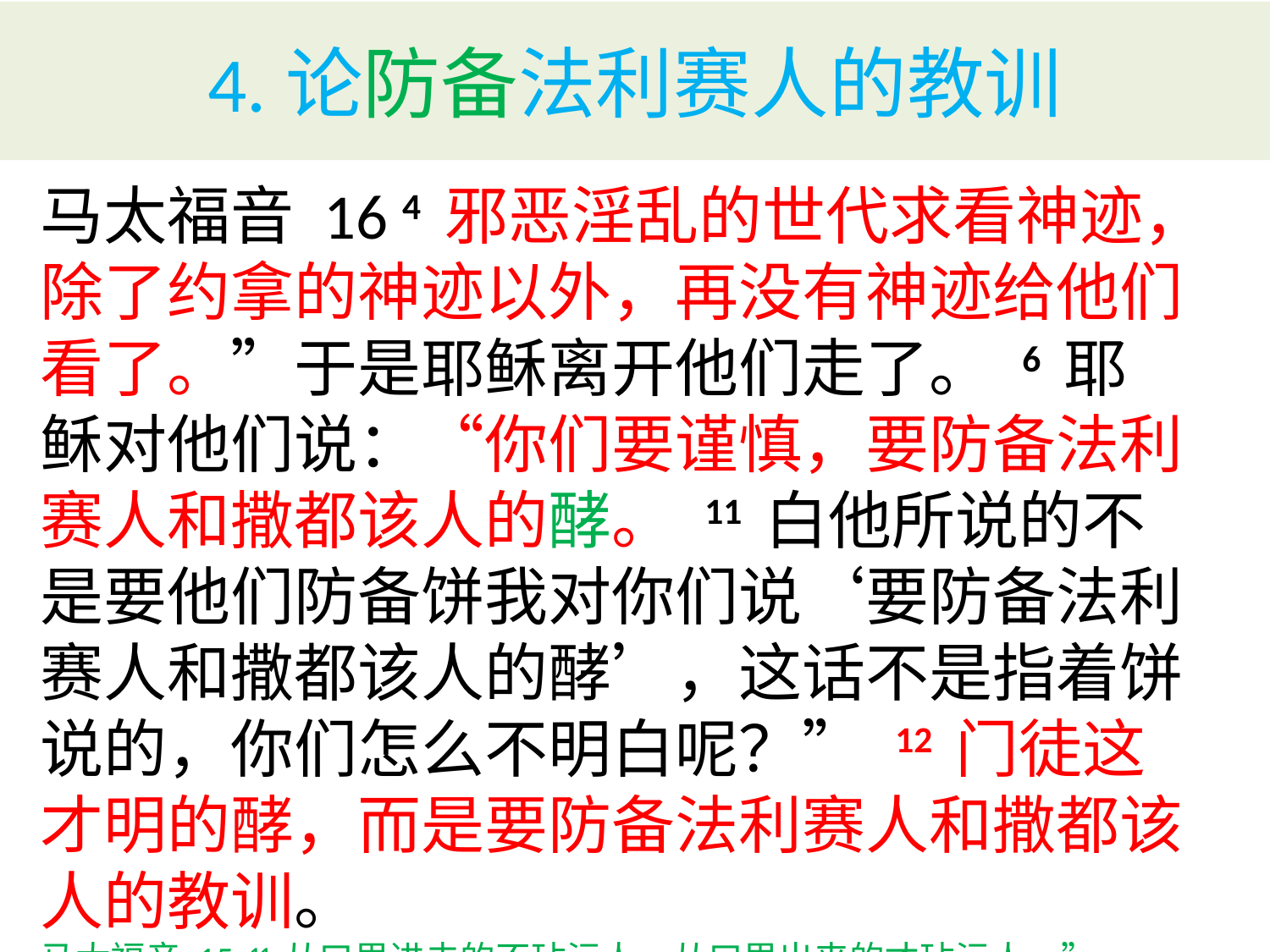

# 4.论防备法利赛人的教训
马太福音 16 4 邪恶淫乱的世代求看神迹，除了约拿的神迹以外，再没有神迹给他们看了。”于是耶稣离开他们走了。 6 耶稣对他们说：“你们要谨慎，要防备法利赛人和撒都该人的酵。 11 白他所说的不是要他们防备饼我对你们说‘要防备法利赛人和撒都该人的酵’，这话不是指着饼说的，你们怎么不明白呢？” 12 门徒这才明的酵，而是要防备法利赛人和撒都该人的教训。
马太福音 15  11 从口里进去的不玷污人，从口里出来的才玷污人。”